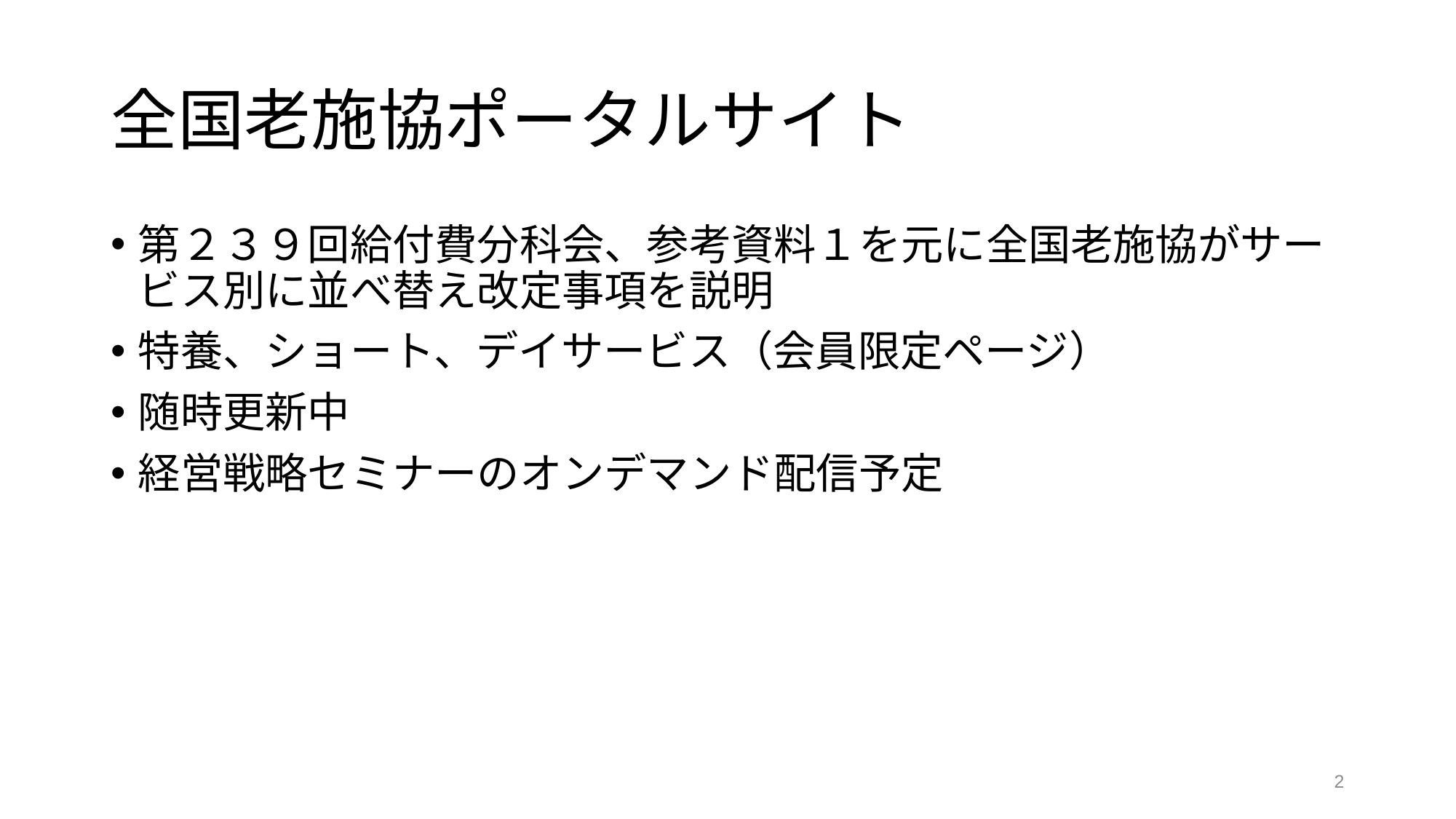

# 全国老施協ポータルサイト
第２３９回給付費分科会、参考資料１を元に全国老施協がサービス別に並べ替え改定事項を説明
特養、ショート、デイサービス（会員限定ページ）
随時更新中
経営戦略セミナーのオンデマンド配信予定
2